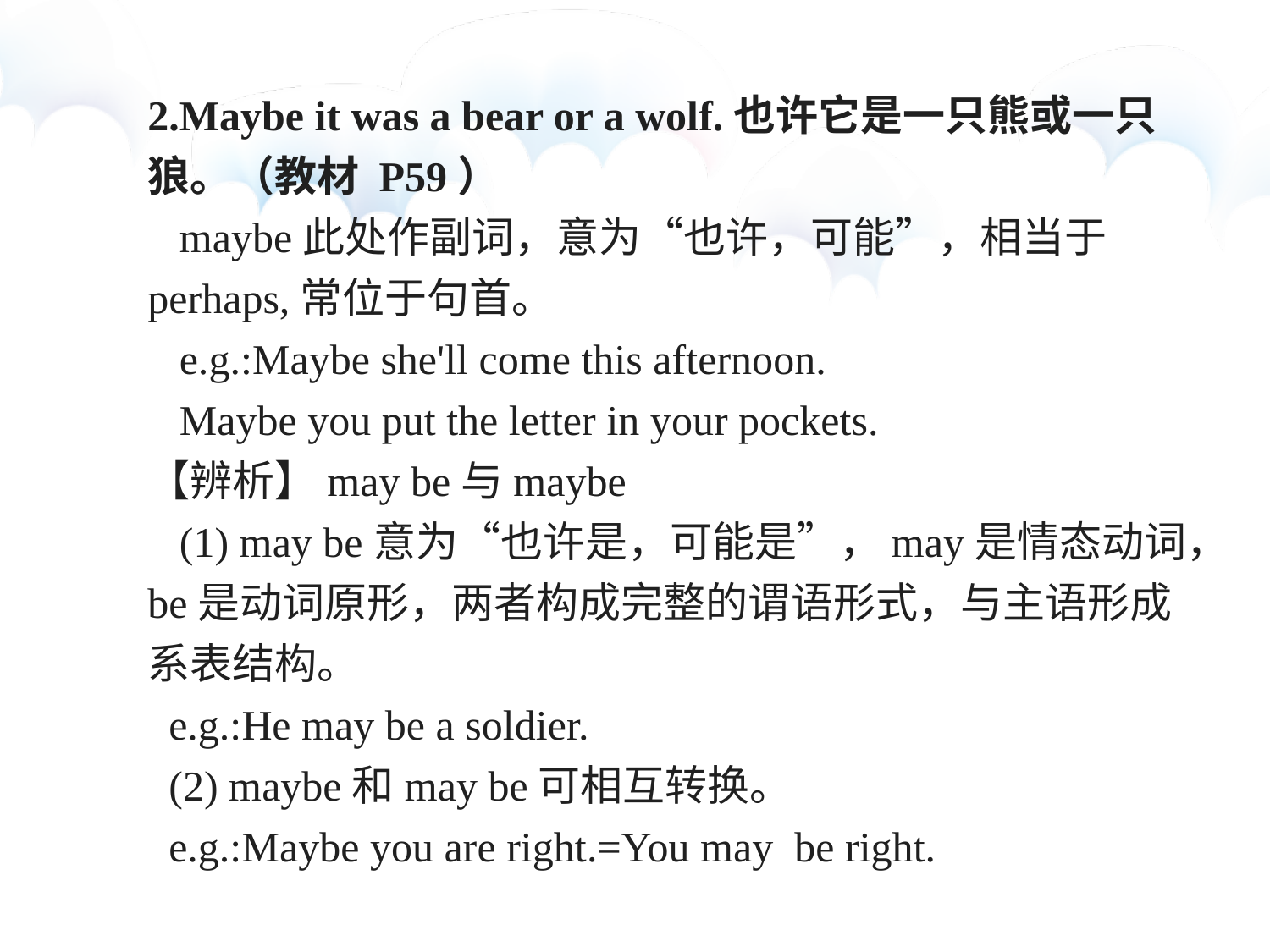

2.Maybe it was a bear or a wolf.也许它是一只熊或一只狼。（教材 P59）
   maybe此处作副词，意为“也许，可能”，相当于perhaps,常位于句首。
   e.g.:Maybe she'll come this afternoon.
   Maybe you put the letter in your pockets.
【辨析】may be与maybe
   (1) may be意为“也许是，可能是”，may是情态动词，be是动词原形，两者构成完整的谓语形式，与主语形成系表结构。
  e.g.:He may be a soldier.
  (2) maybe和may be可相互转换。
  e.g.:Maybe you are right.=You may  be right.